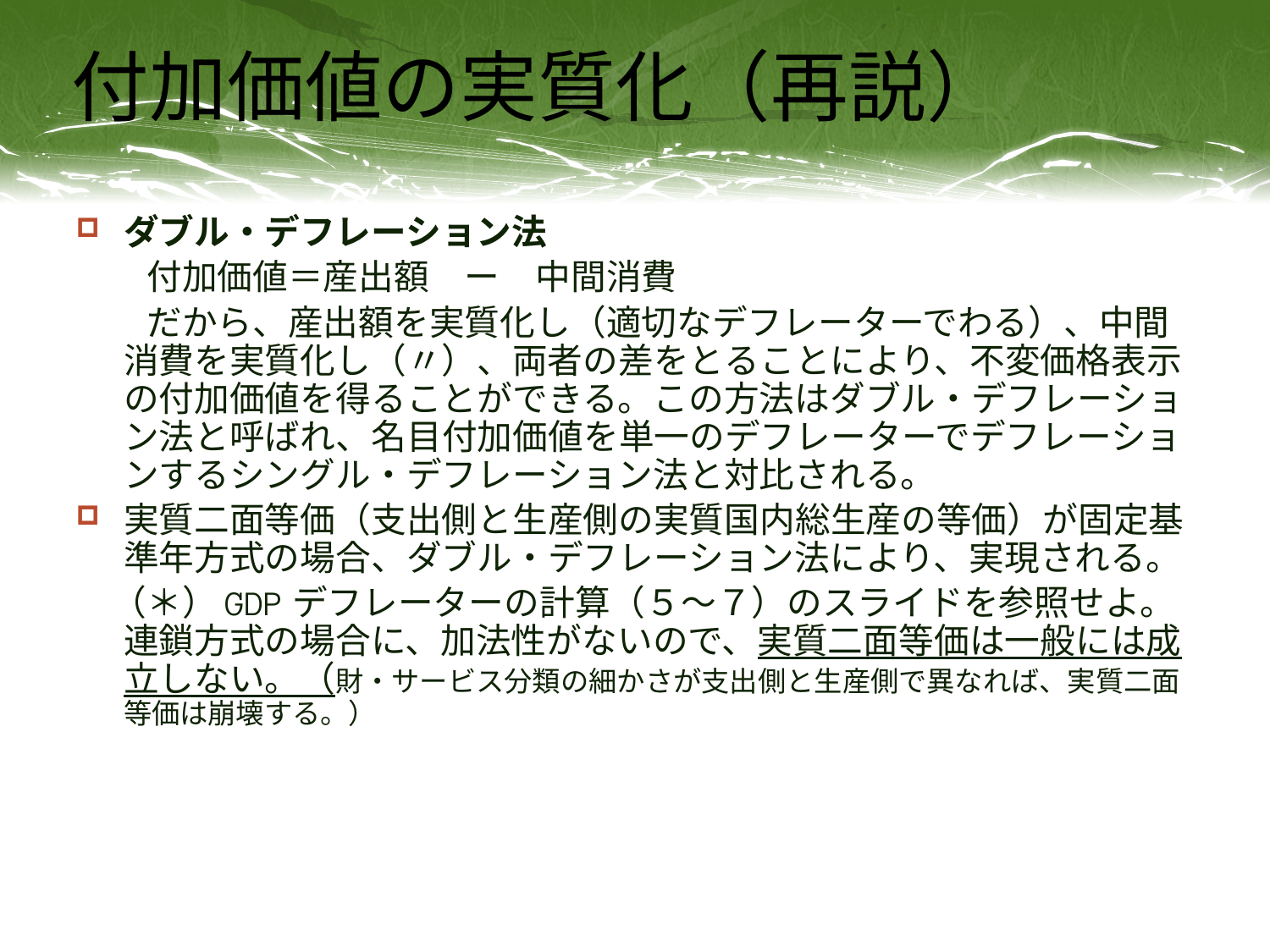

# 付加価値の実質化（再説）
ダブル・デフレーション法
　　付加価値＝産出額　ー　中間消費
　　だから、産出額を実質化し（適切なデフレーターでわる）、中間消費を実質化し（〃）、両者の差をとることにより、不変価格表示の付加価値を得ることができる。この方法はダブル・デフレーション法と呼ばれ、名目付加価値を単一のデフレーターでデフレーションするシングル・デフレーション法と対比される。
実質二面等価（支出側と生産側の実質国内総生産の等価）が固定基準年方式の場合、ダブル・デフレーション法により、実現される。
　（＊）GDPデフレーターの計算（５～７）のスライドを参照せよ。連鎖方式の場合に、加法性がないので、実質二面等価は一般には成立しない。（財・サービス分類の細かさが支出側と生産側で異なれば、実質二面等価は崩壊する。）